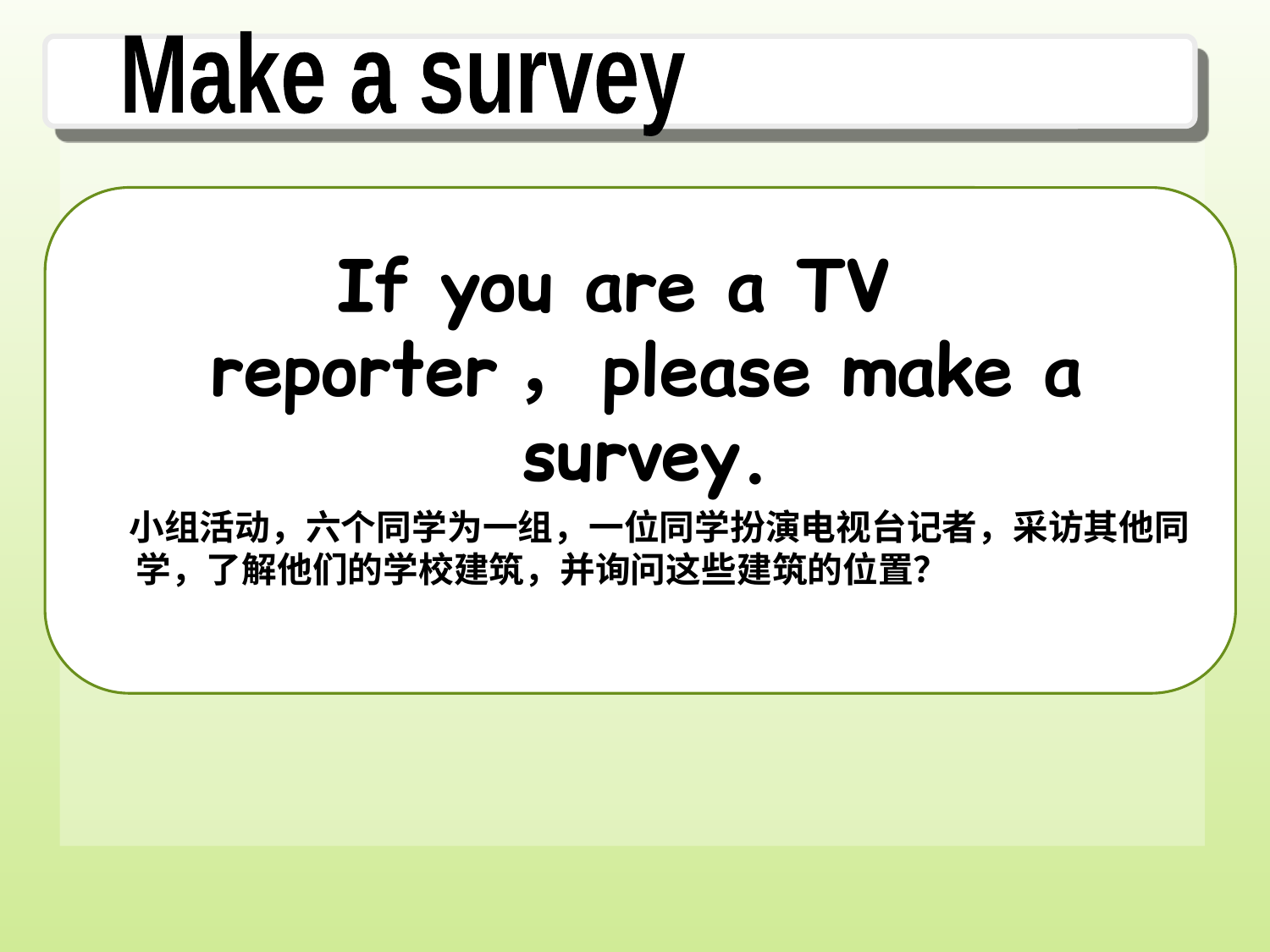

Make a survey

If you are a TV reporter，please make a survey.
      小组活动，六个同学为一组，一位同学扮演电视台记者，采访其他同学，了解他们的学校建筑，并询问这些建筑的位置？